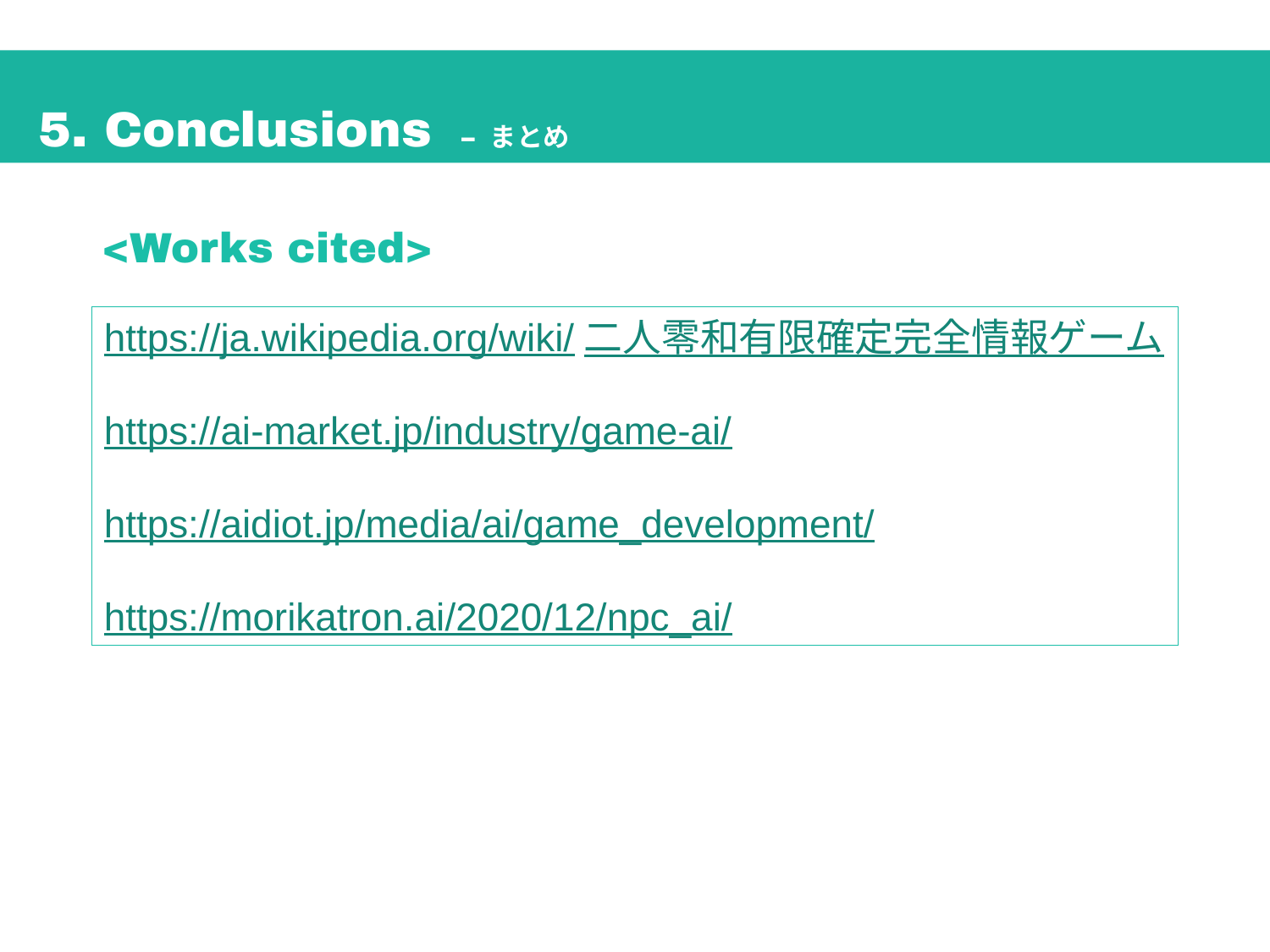

5. Conclusions  – まとめ
<Works cited>
https://ja.wikipedia.org/wiki/二人零和有限確定完全情報ゲーム

https://ai-market.jp/industry/game-ai/

https://aidiot.jp/media/ai/game_development/

https://morikatron.ai/2020/12/npc_ai/